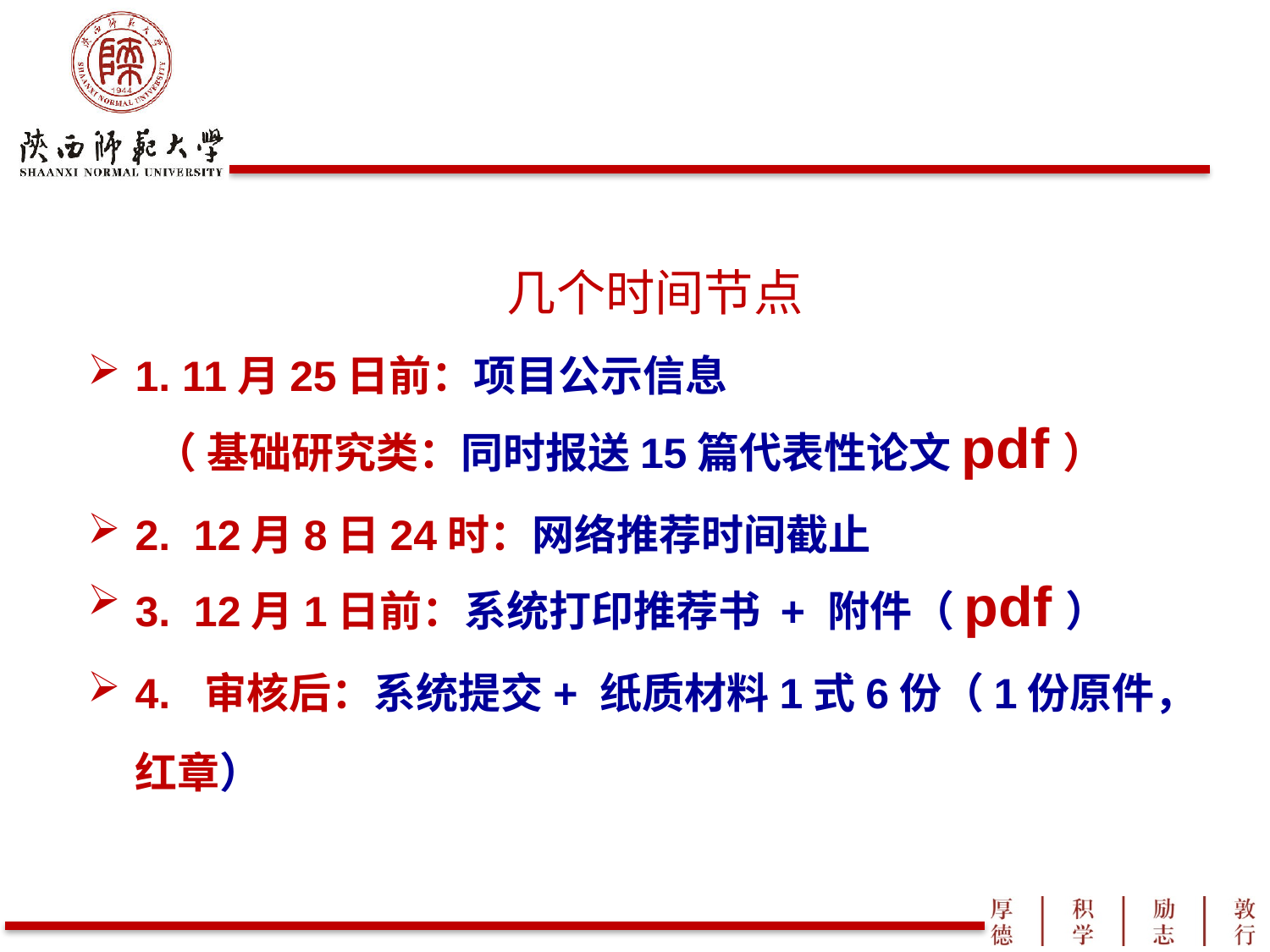

几个时间节点
1. 11月25日前：项目公示信息
      （ 基础研究类：同时报送15篇代表性论文pdf）
2.  12月8日24时：网络推荐时间截止
3.  12月1日前：系统打印推荐书 + 附件（pdf）
4.  审核后：系统提交+ 纸质材料1式6份（1份原件，红章）